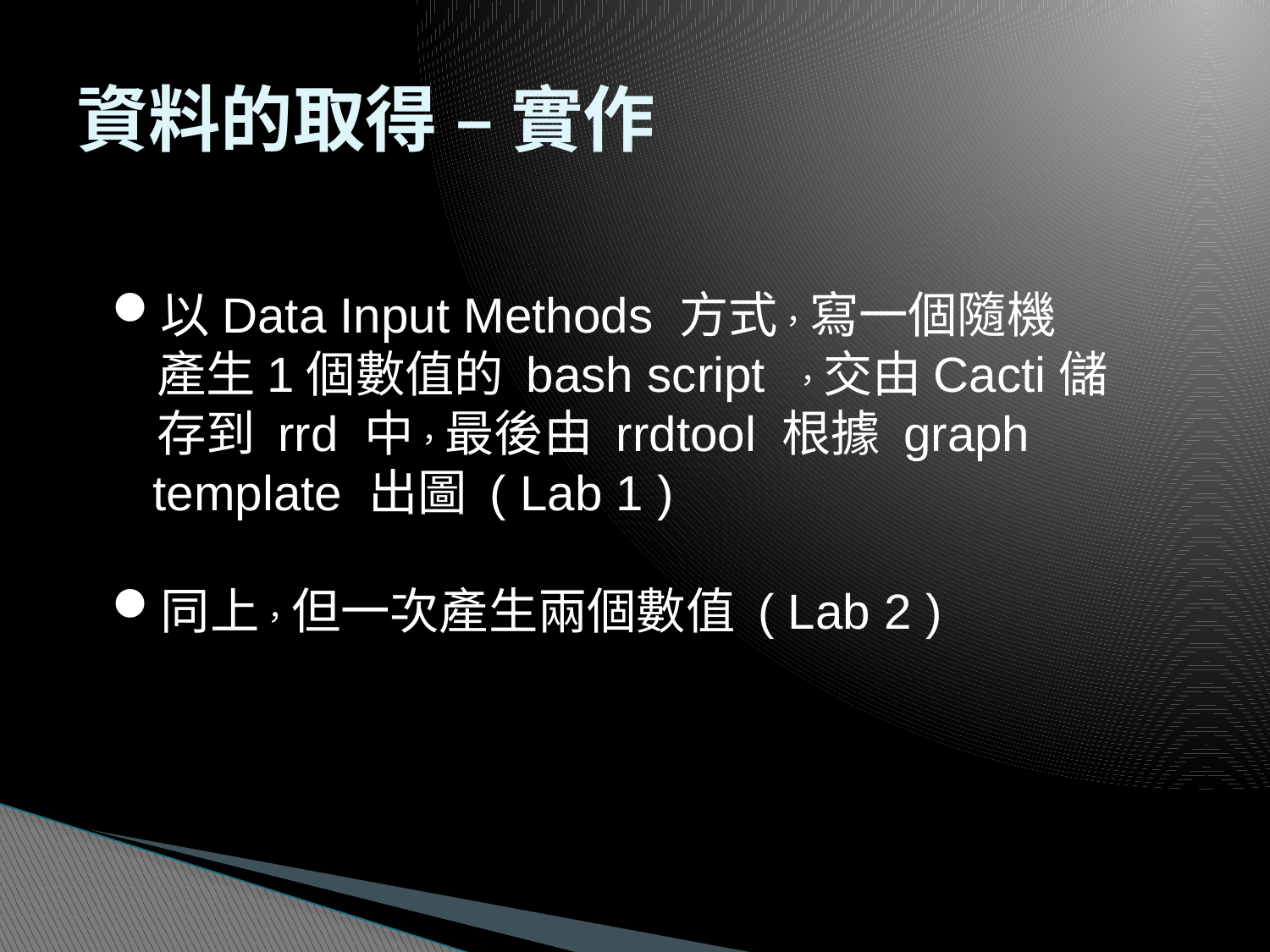

資料的取得 – 實作
以Data Input Methods 方式，寫一個隨機
   產生1個數值的 bash script ，交由Cacti儲
   存到 rrd 中，最後由 rrdtool 根據 graph
   template 出圖 ( Lab 1 )

同上，但一次產生兩個數值 ( Lab 2 )